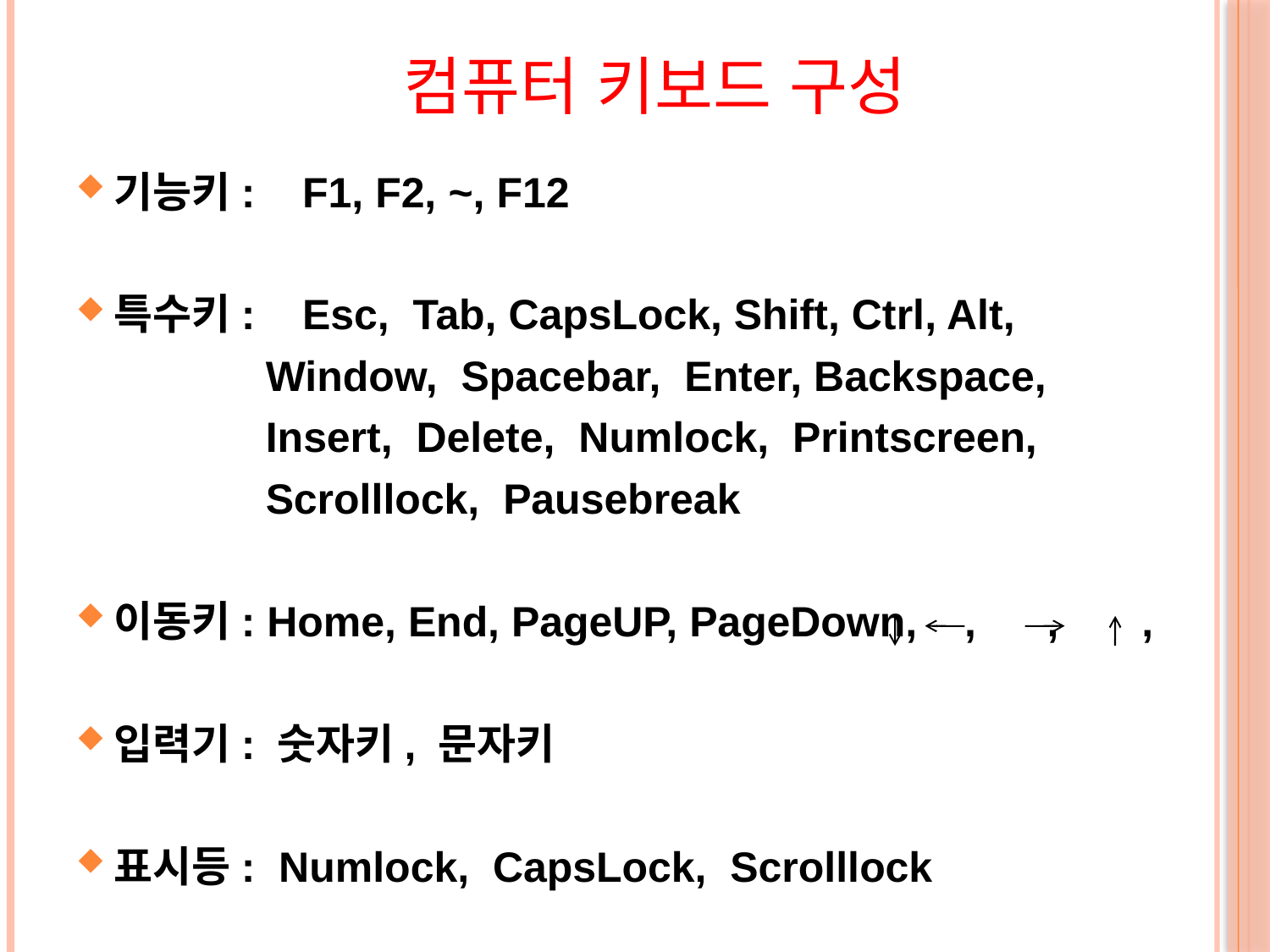

컴퓨터 키보드 구성
기능키:    F1, F2, ~, F12

특수키:    Esc,  Tab, CapsLock, Shift, Ctrl, Alt,
                Window,  Spacebar,  Enter, Backspace,
                Insert,  Delete,  Numlock,  Printscreen,
                Scrolllock,  Pausebreak

이동키: Home, End, PageUP, PageDown,    ,      ,       ,

입력기: 숫자키, 문자키

표시등:  Numlock,  CapsLock,  Scrolllock